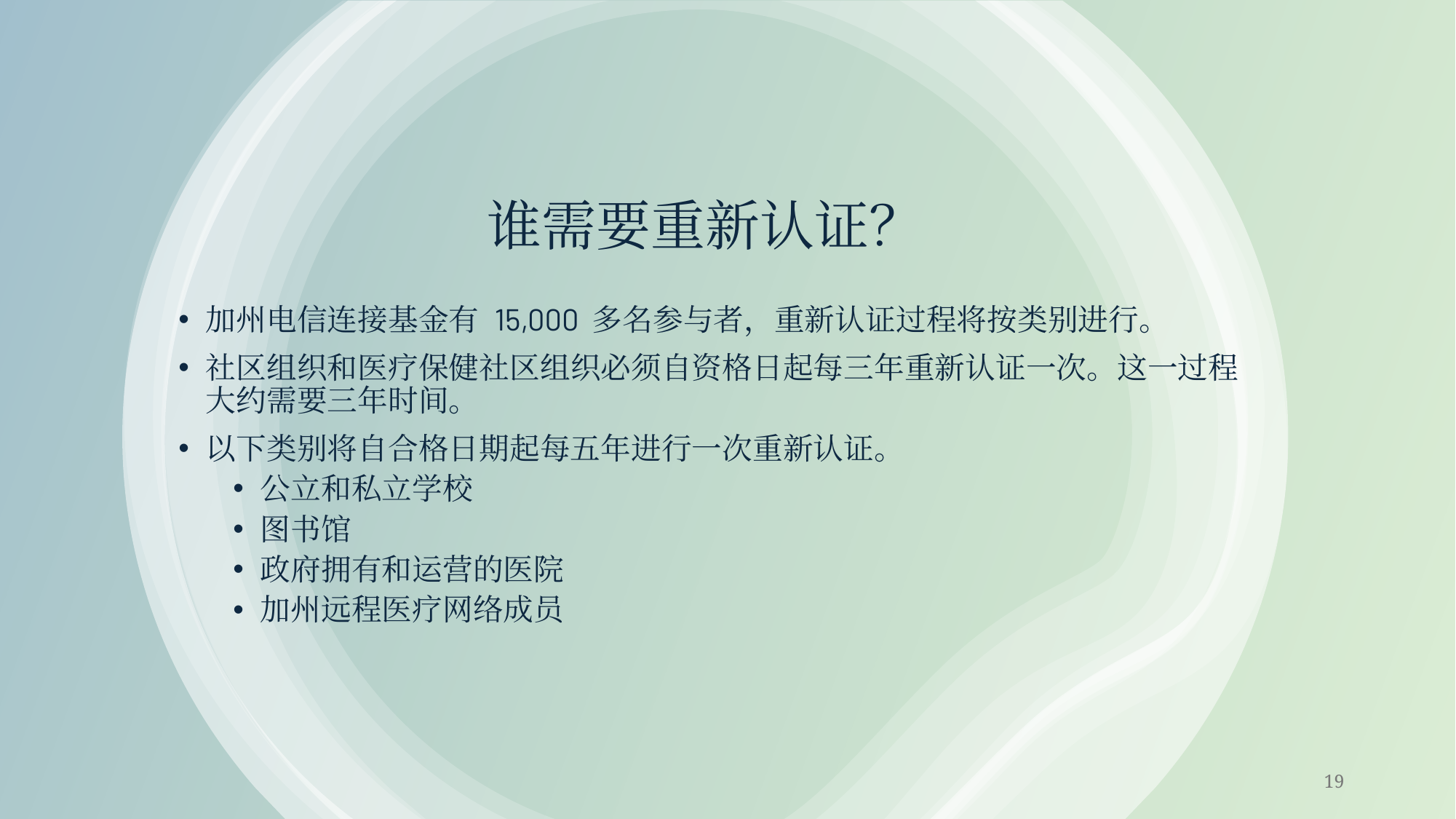

# 谁需要重新认证？

加州电信连接基金有 15,000 多名参与者，重新认证过程将按类别进行。
社区组织和医疗保健社区组织必须自资格日起每三年重新认证一次。这一过程大约需要三年时间。
以下类别将自合格日期起每五年进行一次重新认证。
公立和私立学校
图书馆
政府拥有和运营的医院
加州远程医疗网络成员
19